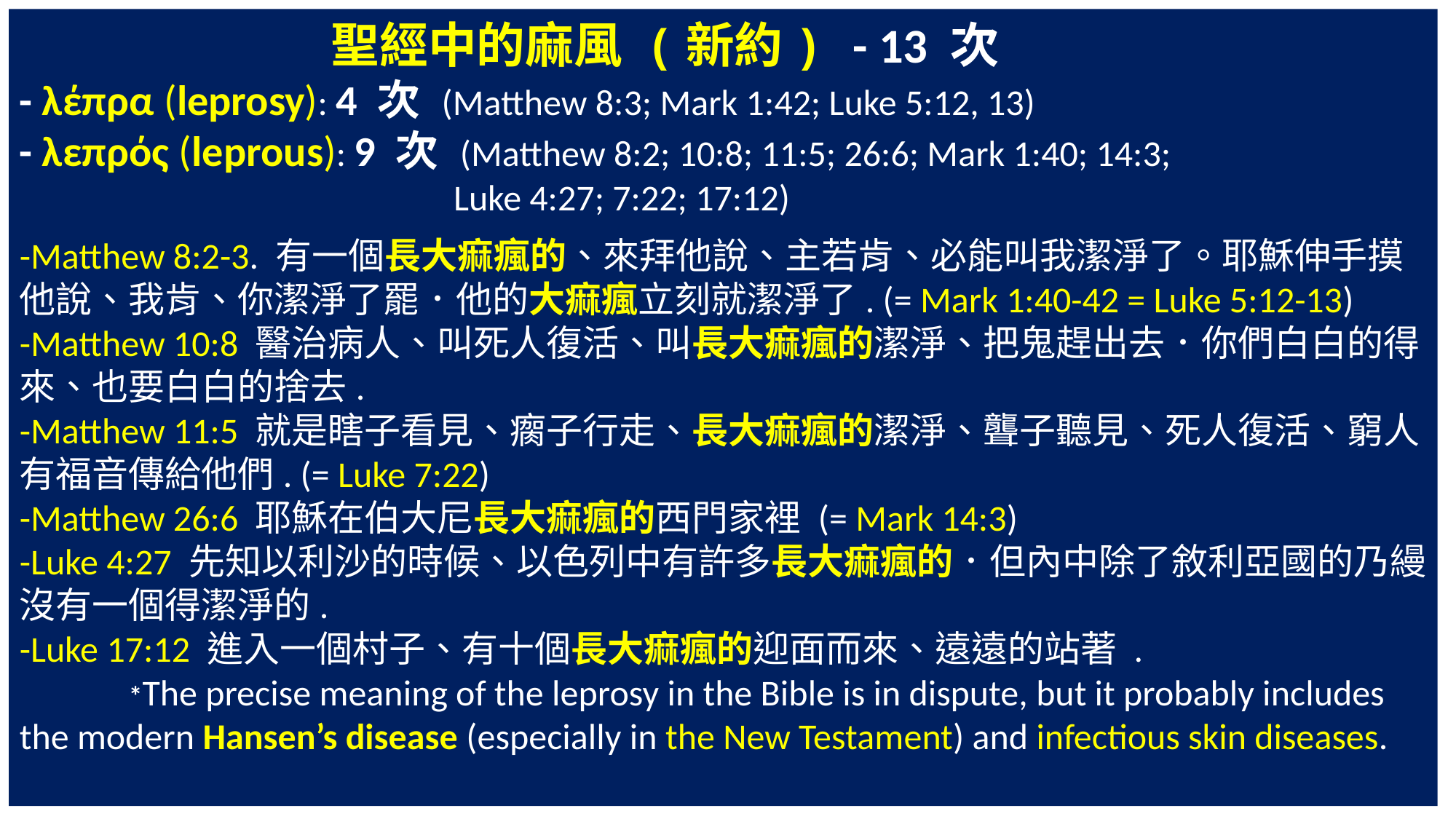

聖經中的麻風 (新約) - 13 次
- λέπρα (leprosy): 4 次 (Matthew 8:3; Mark 1:42; Luke 5:12, 13)
- λεπρός (leprous): 9 次 (Matthew 8:2; 10:8; 11:5; 26:6; Mark 1:40; 14:3;
                                                     Luke 4:27; 7:22; 17:12)

-Matthew 8:2-3. 有一個長大痲瘋的、來拜他說、主若肯、必能叫我潔淨了。耶穌伸手摸他說、我肯、你潔淨了罷．他的大痲瘋立刻就潔淨了. (= Mark 1:40-42 = Luke 5:12-13)
-Matthew 10:8 醫治病人、叫死人復活、叫長大痲瘋的潔淨、把鬼趕出去．你們白白的得來、也要白白的捨去.
-Matthew 11:5 就是瞎子看見、瘸子行走、長大痲瘋的潔淨、聾子聽見、死人復活、窮人有福音傳給他們. (= Luke 7:22)
-Matthew 26:6 耶穌在伯大尼長大痲瘋的西門家裡 (= Mark 14:3)
-Luke 4:27 先知以利沙的時候、以色列中有許多長大痲瘋的．但內中除了敘利亞國的乃縵、沒有一個得潔淨的.
-Luke 17:12 進入一個村子、有十個長大痲瘋的迎面而來、遠遠的站著 .
	*The precise meaning of the leprosy in the Bible is in dispute, but it probably includes the modern Hansen’s disease (especially in the New Testament) and infectious skin diseases.